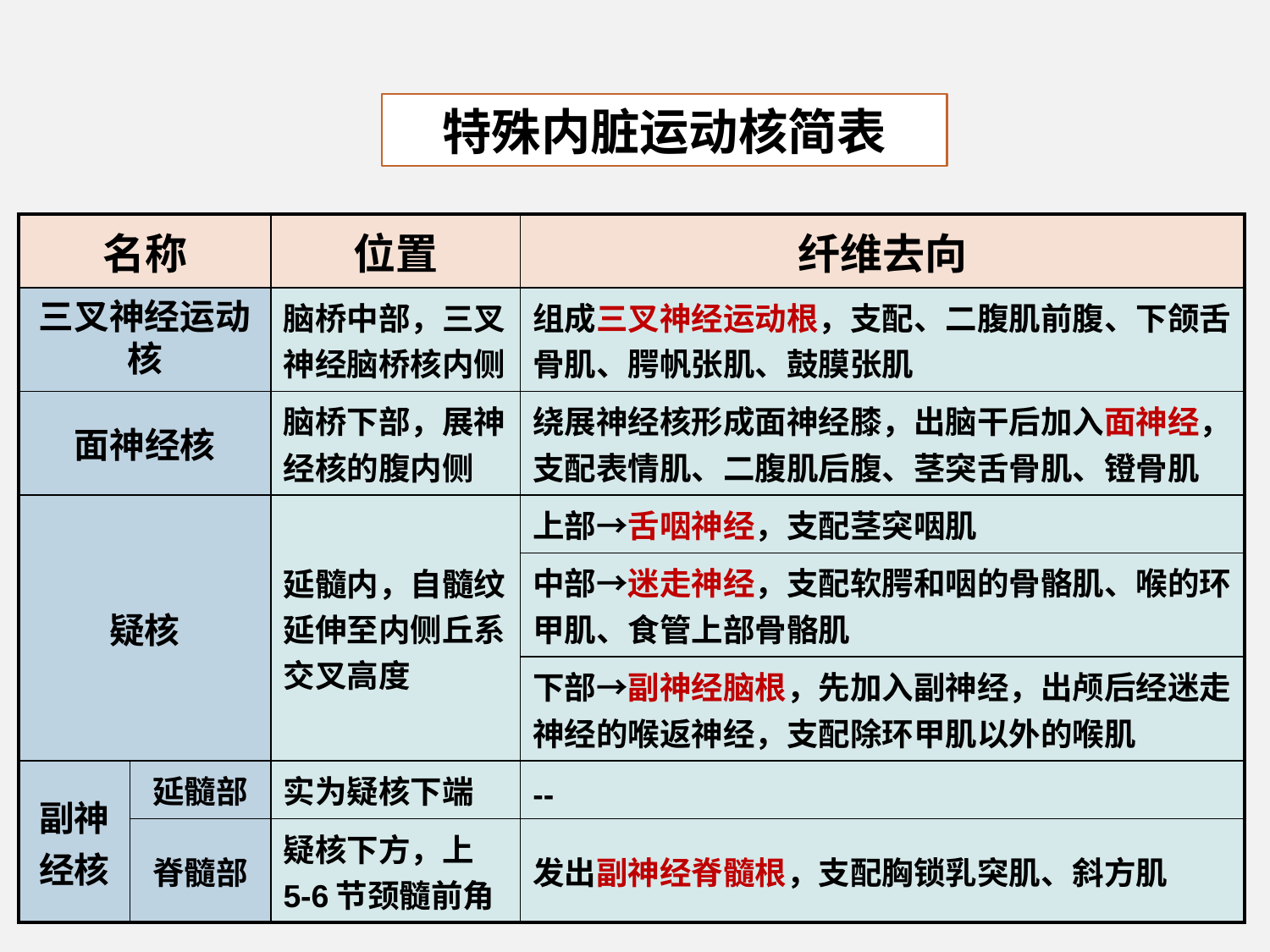

特殊内脏运动核简表
| 名称 |  | 位置 | 纤维去向 |
| --- | --- | --- | --- |
| 三叉神经运动核 |  | 脑桥中部，三叉神经脑桥核内侧 | 组成三叉神经运动根，支配、二腹肌前腹、下颌舌骨肌、腭帆张肌、鼓膜张肌 |
| 面神经核 |  | 脑桥下部，展神经核的腹内侧 | 绕展神经核形成面神经膝，出脑干后加入面神经，支配表情肌、二腹肌后腹、茎突舌骨肌、镫骨肌 |
| 疑核 |  | 延髓内，自髓纹延伸至内侧丘系交叉高度 | 上部→舌咽神经，支配茎突咽肌 |
|  |  |  | 中部→迷走神经，支配软腭和咽的骨骼肌、喉的环甲肌、食管上部骨骼肌 |
|  |  |  | 下部→副神经脑根，先加入副神经，出颅后经迷走神经的喉返神经，支配除环甲肌以外的喉肌 |
| 副神经核 | 延髓部 | 实为疑核下端 | -- |
|  | 脊髓部 | 疑核下方，上5-6节颈髓前角 | 发出副神经脊髓根，支配胸锁乳突肌、斜方肌 |